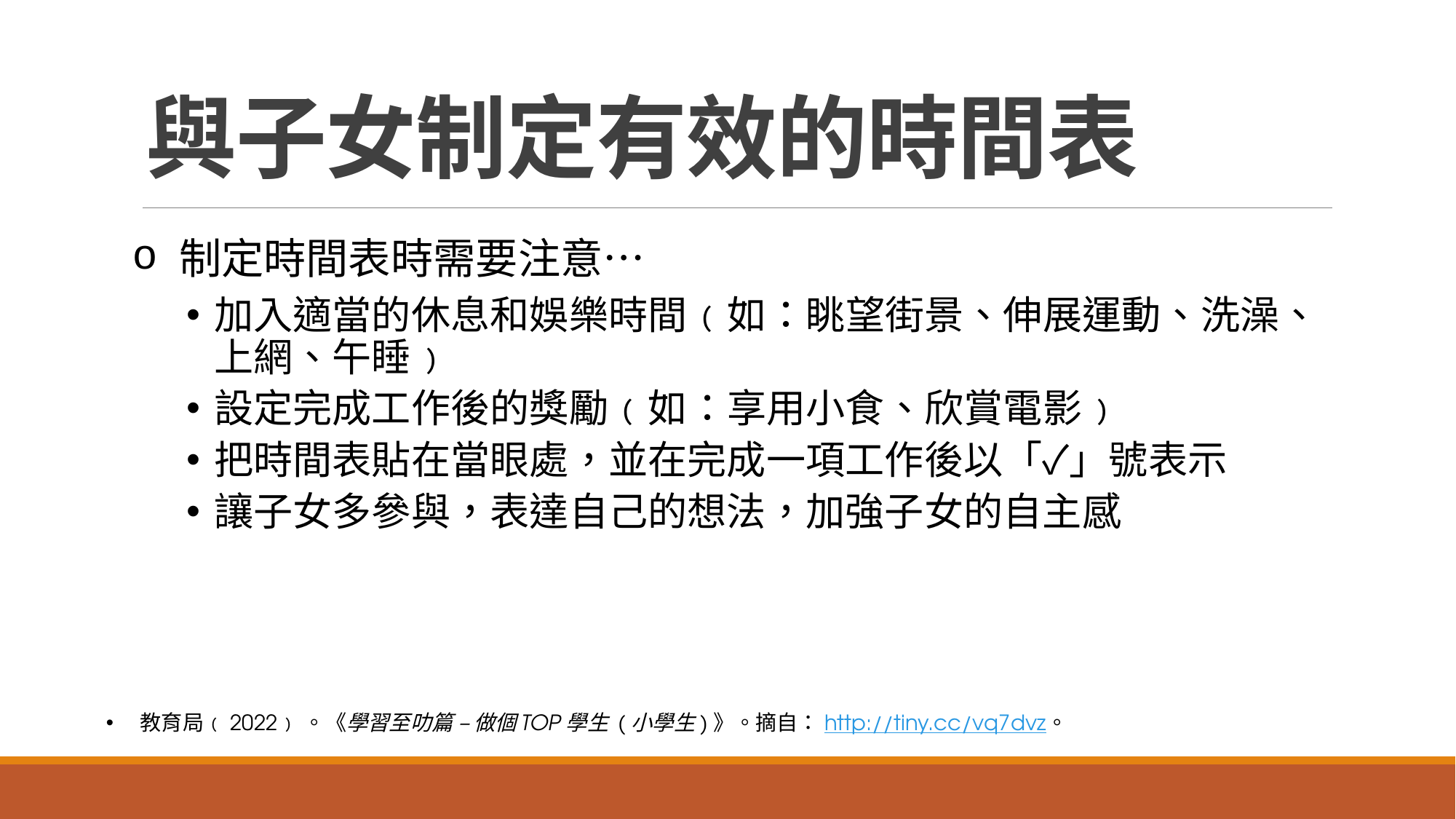

# 與子女制定有效的時間表
 制定時間表時需要注意…
加入適當的休息和娛樂時間﹙如：眺望街景、伸展運動、洗澡、上網、午睡﹚
設定完成工作後的獎勵﹙如：享用小食、欣賞電影﹚
把時間表貼在當眼處，並在完成一項工作後以「✓」號表示
讓子女多參與，表達自己的想法，加強子女的自主感
教育局﹙2022﹚。《學習至叻篇 – 做個TOP學生 (小學生)》。摘自：http://tiny.cc/vq7dvz。